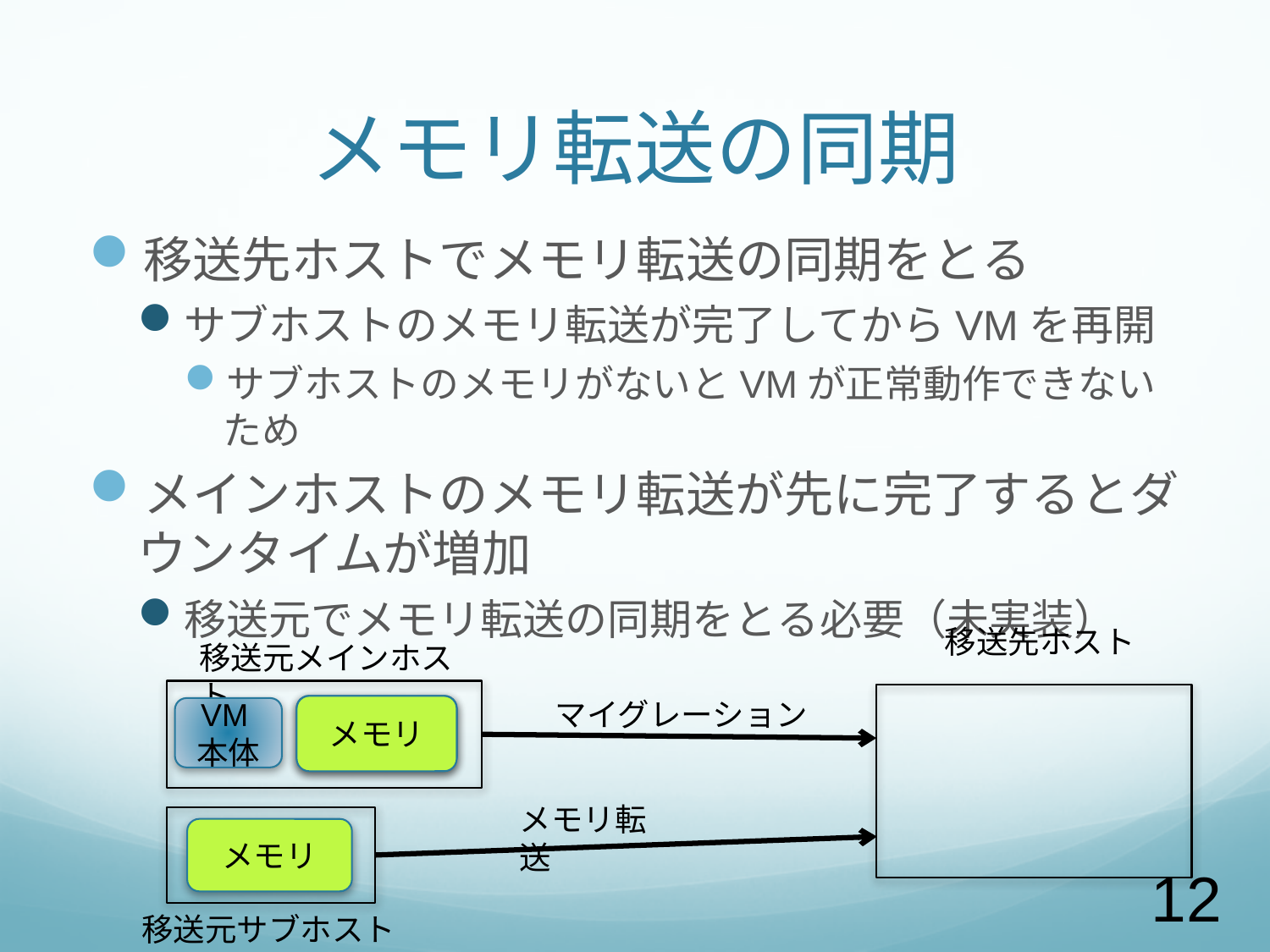

# メモリ転送の同期
移送先ホストでメモリ転送の同期をとる
サブホストのメモリ転送が完了してからVMを再開
サブホストのメモリがないとVMが正常動作できないため
メインホストのメモリ転送が先に完了するとダウンタイムが増加
移送元でメモリ転送の同期をとる必要（未実装）
移送先ホスト
移送元メインホスト

マイグレーション
メモリ
メモリ
VM本体
メモリ転送

メモリ
12
移送元サブホスト